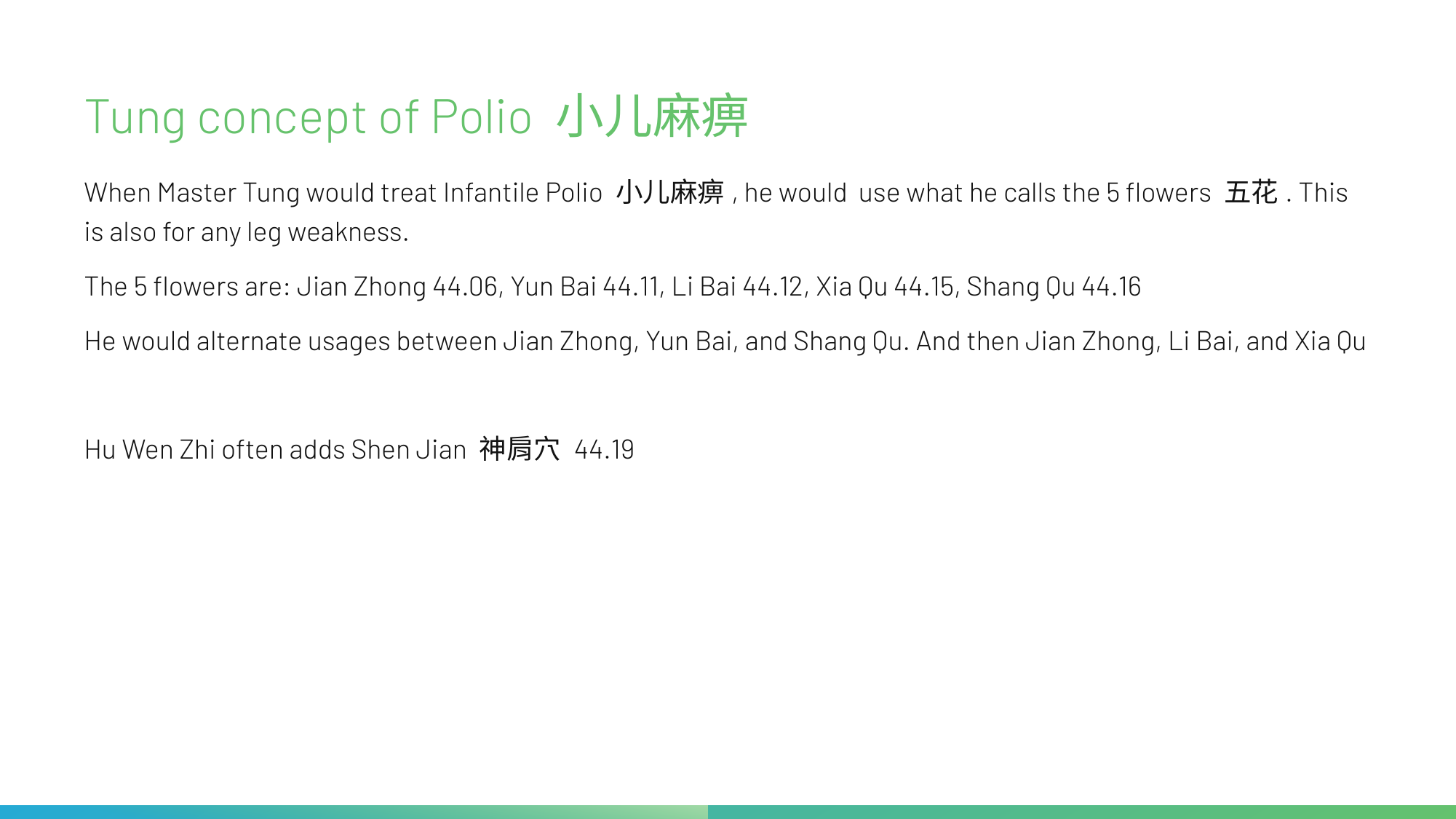

# Tung concept of Polio 小儿麻痹
When Master Tung would treat Infantile Polio 小儿麻痹, he would  use what he calls the 5 flowers 五花. This is also for any leg weakness.
The 5 flowers are: Jian Zhong 44.06, Yun Bai 44.11, Li Bai 44.12, Xia Qu 44.15, Shang Qu 44.16
He would alternate usages between Jian Zhong, Yun Bai, and Shang Qu. And then Jian Zhong, Li Bai, and Xia Qu

Hu Wen Zhi often adds Shen Jian 神肩穴 44.19